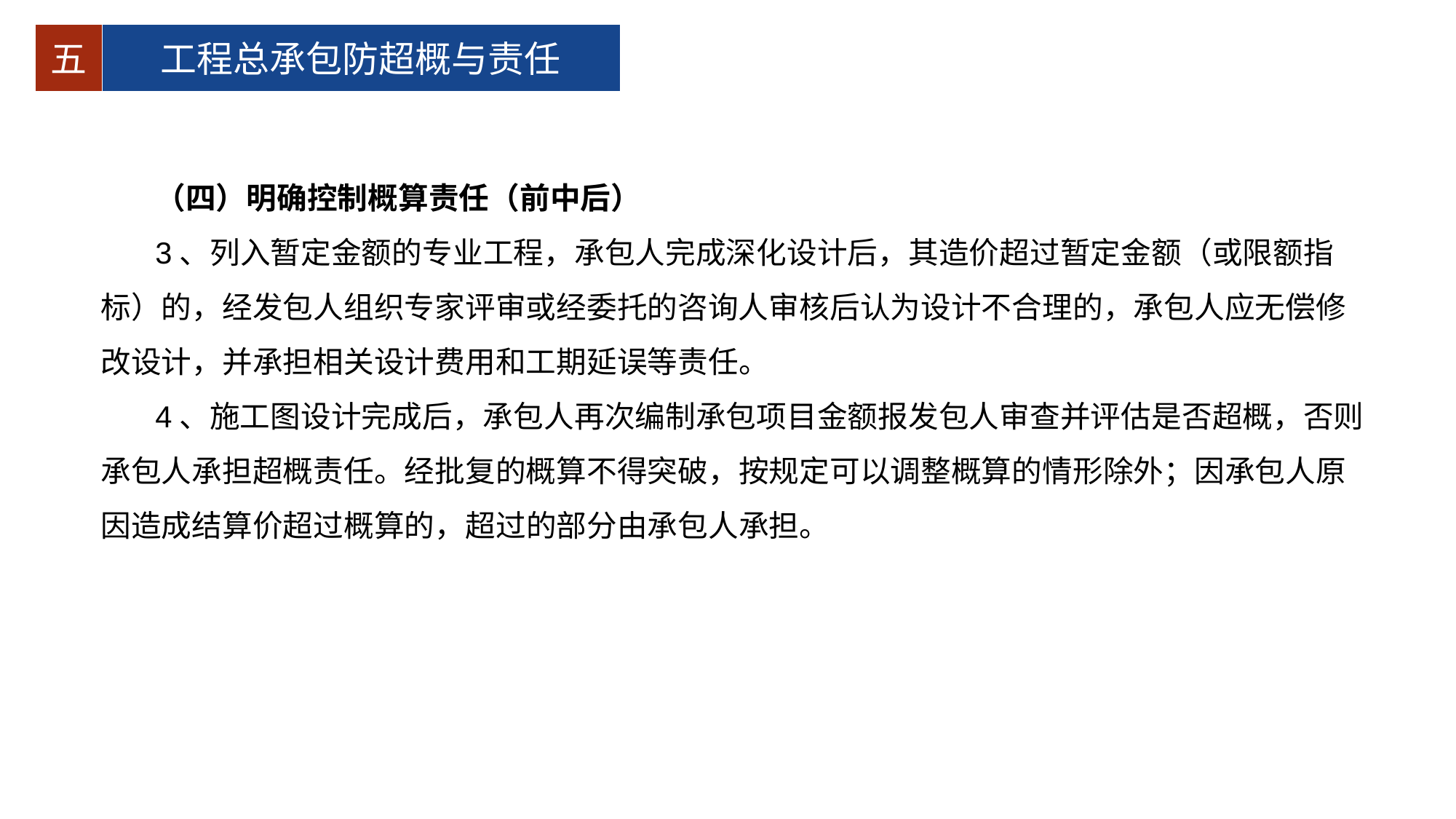

五
工程总承包防超概与责任
（四）明确控制概算责任（前中后）
3、列入暂定金额的专业工程，承包人完成深化设计后，其造价超过暂定金额（或限额指标）的，经发包人组织专家评审或经委托的咨询人审核后认为设计不合理的，承包人应无偿修改设计，并承担相关设计费用和工期延误等责任。
4、施工图设计完成后，承包人再次编制承包项目金额报发包人审查并评估是否超概，否则承包人承担超概责任。经批复的概算不得突破，按规定可以调整概算的情形除外；因承包人原因造成结算价超过概算的，超过的部分由承包人承担。